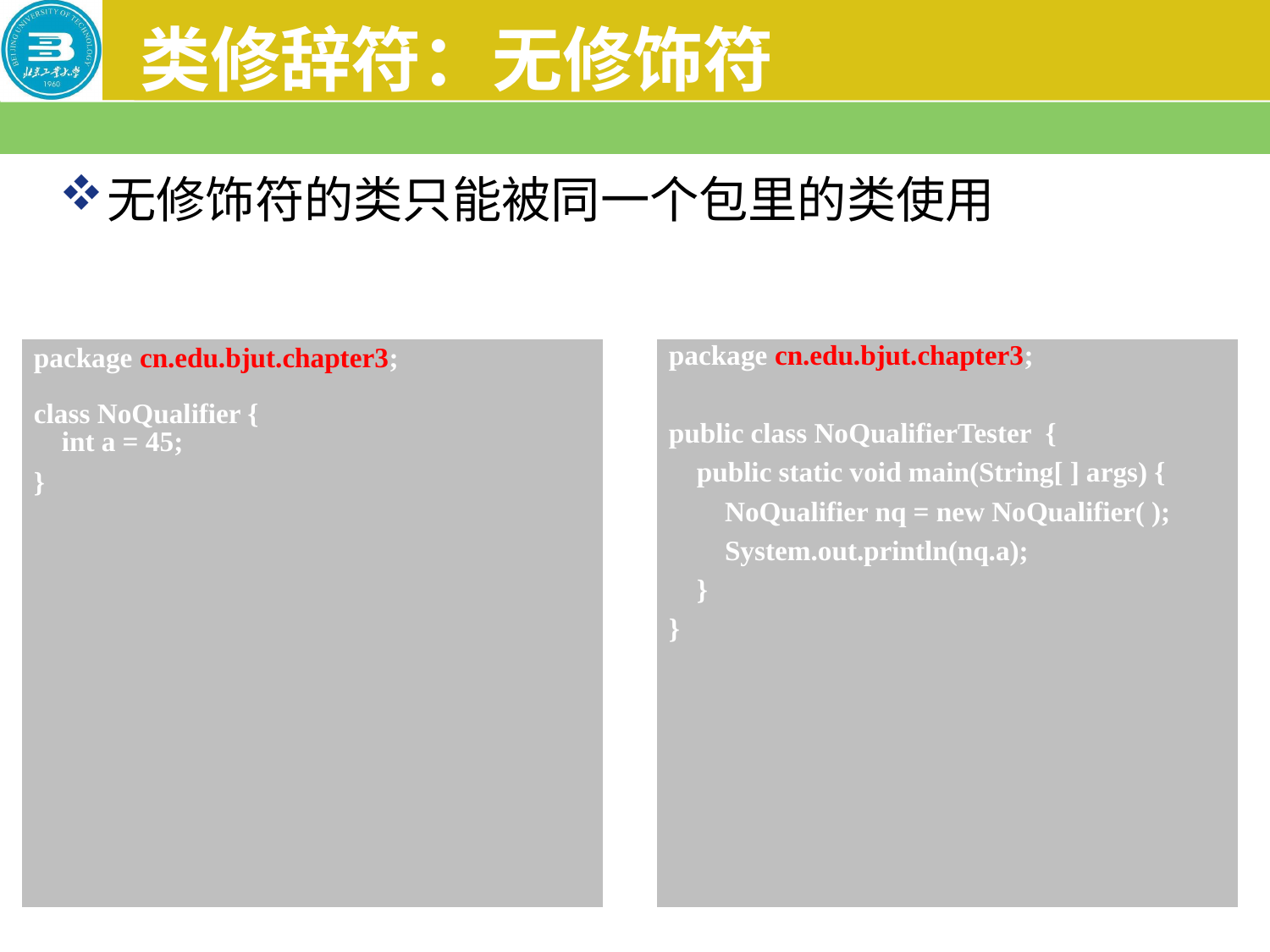

# 类修辞符：无修饰符
无修饰符的类只能被同一个包里的类使用
| package cn.edu.bjut.chapter3; class NoQualifier { int a = 45; } |
| --- |
| package cn.edu.bjut.chapter3; public class NoQualifierTester { public static void main(String[ ] args) { NoQualifier nq = new NoQualifier( ); System.out.println(nq.a); } } |
| --- |